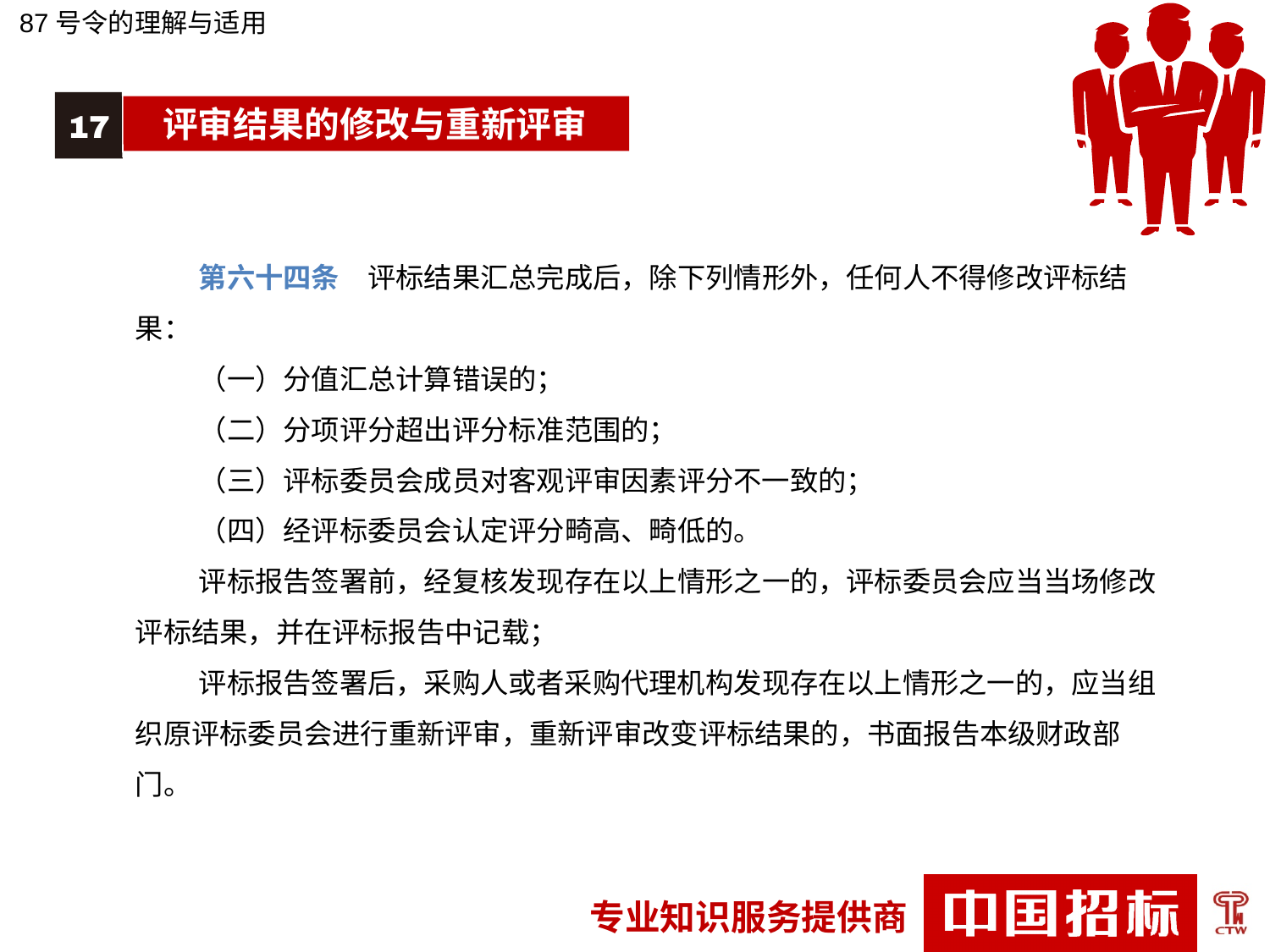

87号令的理解与适用

17
评审结果的修改与重新评审
第六十四条　评标结果汇总完成后，除下列情形外，任何人不得修改评标结果：
（一）分值汇总计算错误的；
（二）分项评分超出评分标准范围的；
（三）评标委员会成员对客观评审因素评分不一致的；
（四）经评标委员会认定评分畸高、畸低的。
评标报告签署前，经复核发现存在以上情形之一的，评标委员会应当当场修改评标结果，并在评标报告中记载；
评标报告签署后，采购人或者采购代理机构发现存在以上情形之一的，应当组织原评标委员会进行重新评审，重新评审改变评标结果的，书面报告本级财政部门。